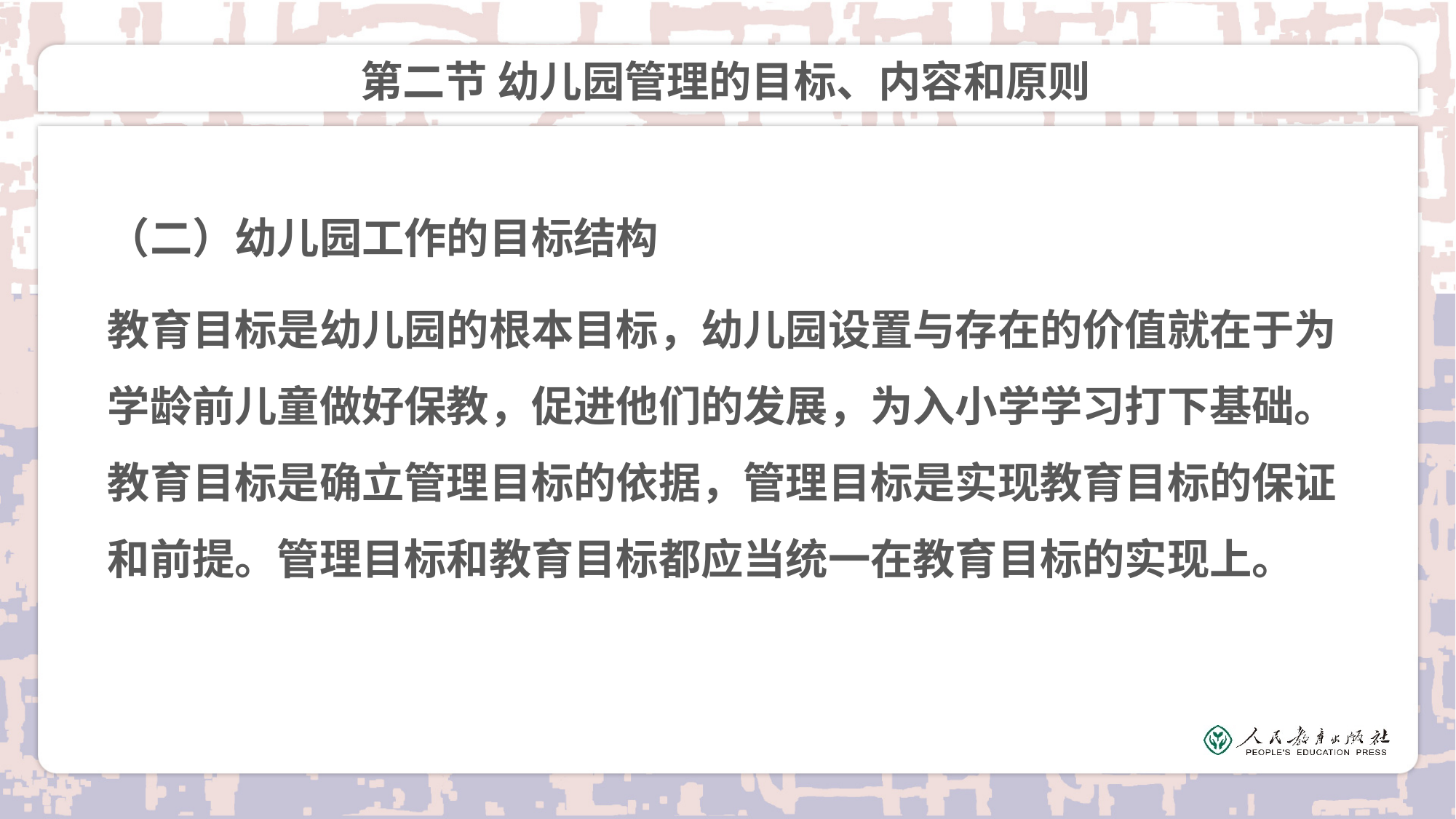

# 第二节 幼儿园管理的目标、内容和原则
（二）幼儿园工作的目标结构
教育目标是幼儿园的根本目标，幼儿园设置与存在的价值就在于为学龄前儿童做好保教，促进他们的发展，为入小学学习打下基础。教育目标是确立管理目标的依据，管理目标是实现教育目标的保证和前提。管理目标和教育目标都应当统一在教育目标的实现上。